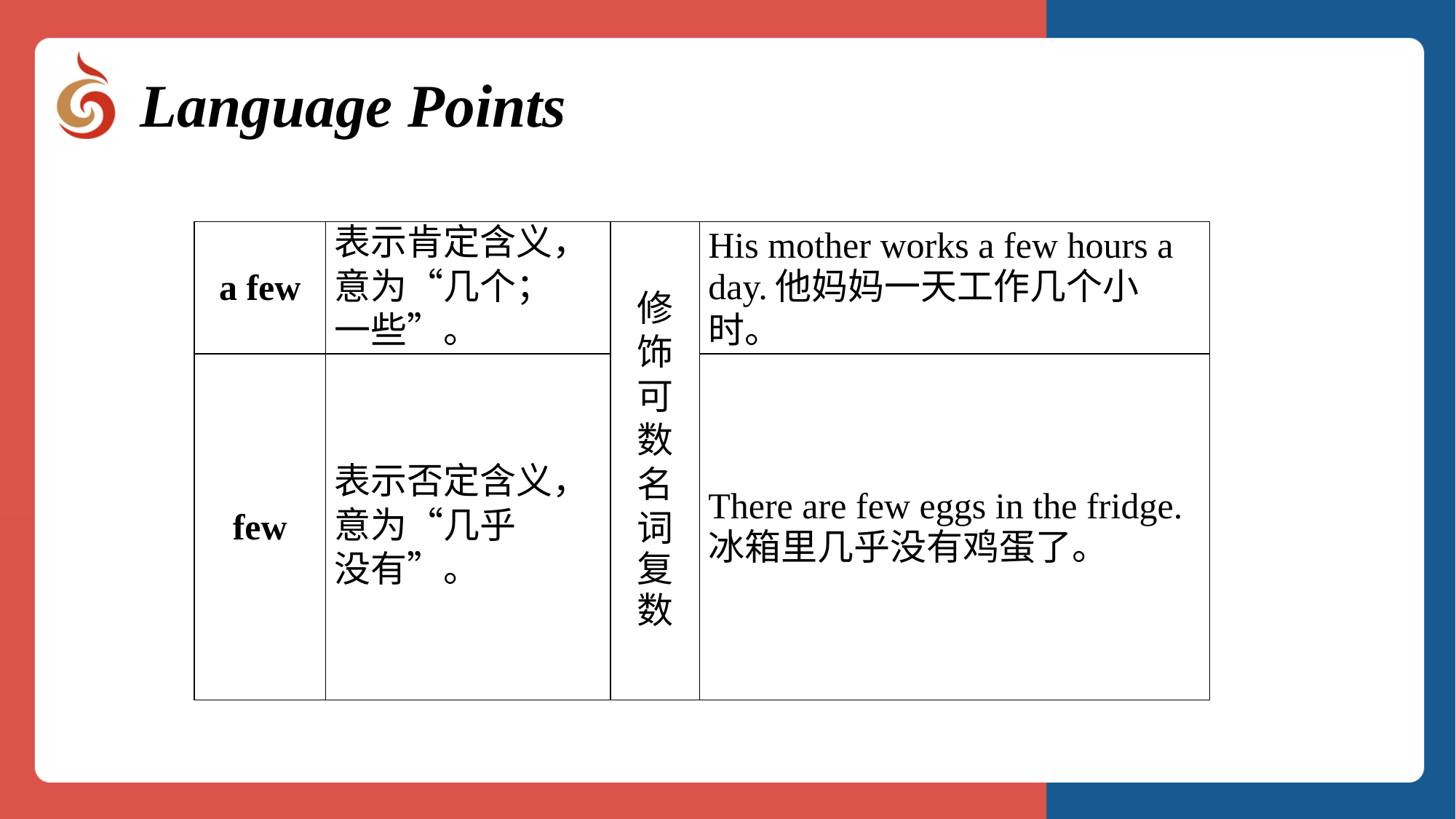

Language Points

| a few | 表示肯定含义，意为“几个； 一些”。 | 修饰 可数 名词 复数 | His mother works a few hours a day.他妈妈一天工作几个小时。 |
| --- | --- | --- | --- |
| few | 表示否定含义，意为“几乎 没有”。 |  | There are few eggs in the fridge.冰箱里几乎没有鸡蛋了。 |